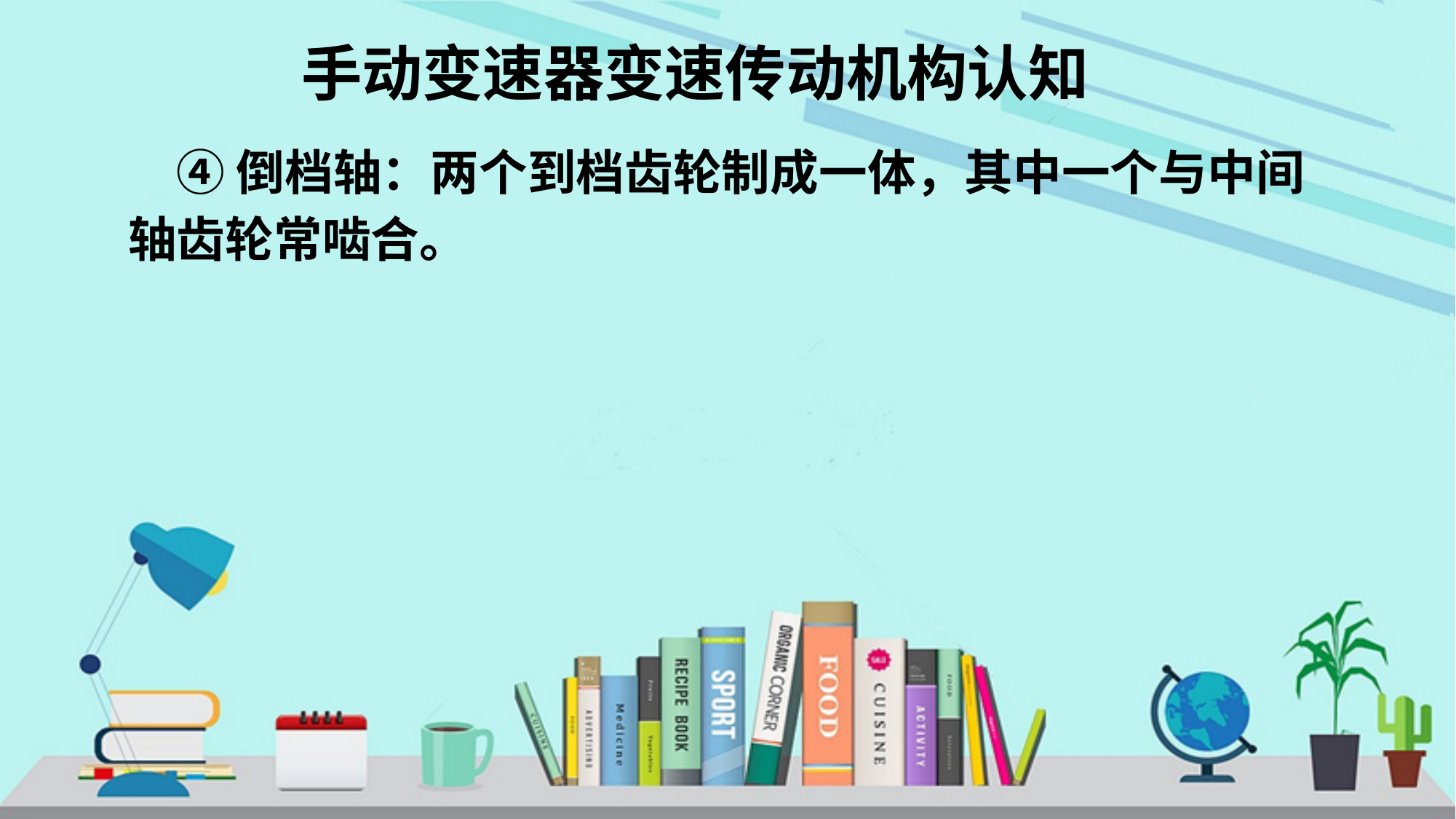

# 手动变速器变速传动机构认知
　④ 倒档轴：两个到档齿轮制成一体，其中一个与中间轴齿轮常啮合。